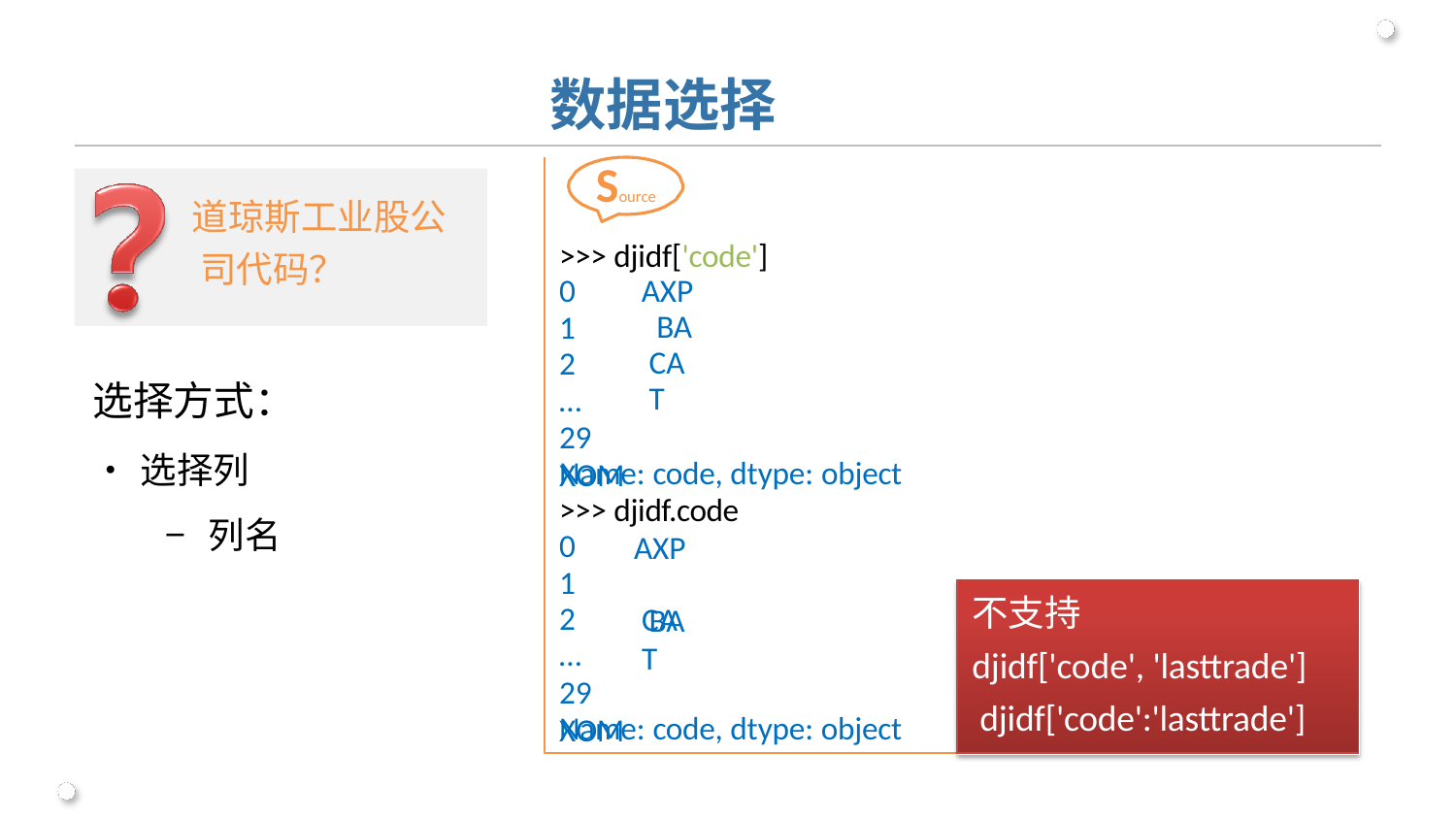

# 数据选择

Source
>>> djidf['code']

道琼斯工业股公  司代码？
0
1
2
…
29	XOM
AXP  BA  CAT
选择方式：
•	选择列
− 列名
Name: code, dtype: object
>>> djidf.code
0
1
AXP  BA

不支持
djidf['code', 'lasttrade']  djidf['code':'lasttrade']
2
…
29	XOM
CAT
Name: code, dtype: object